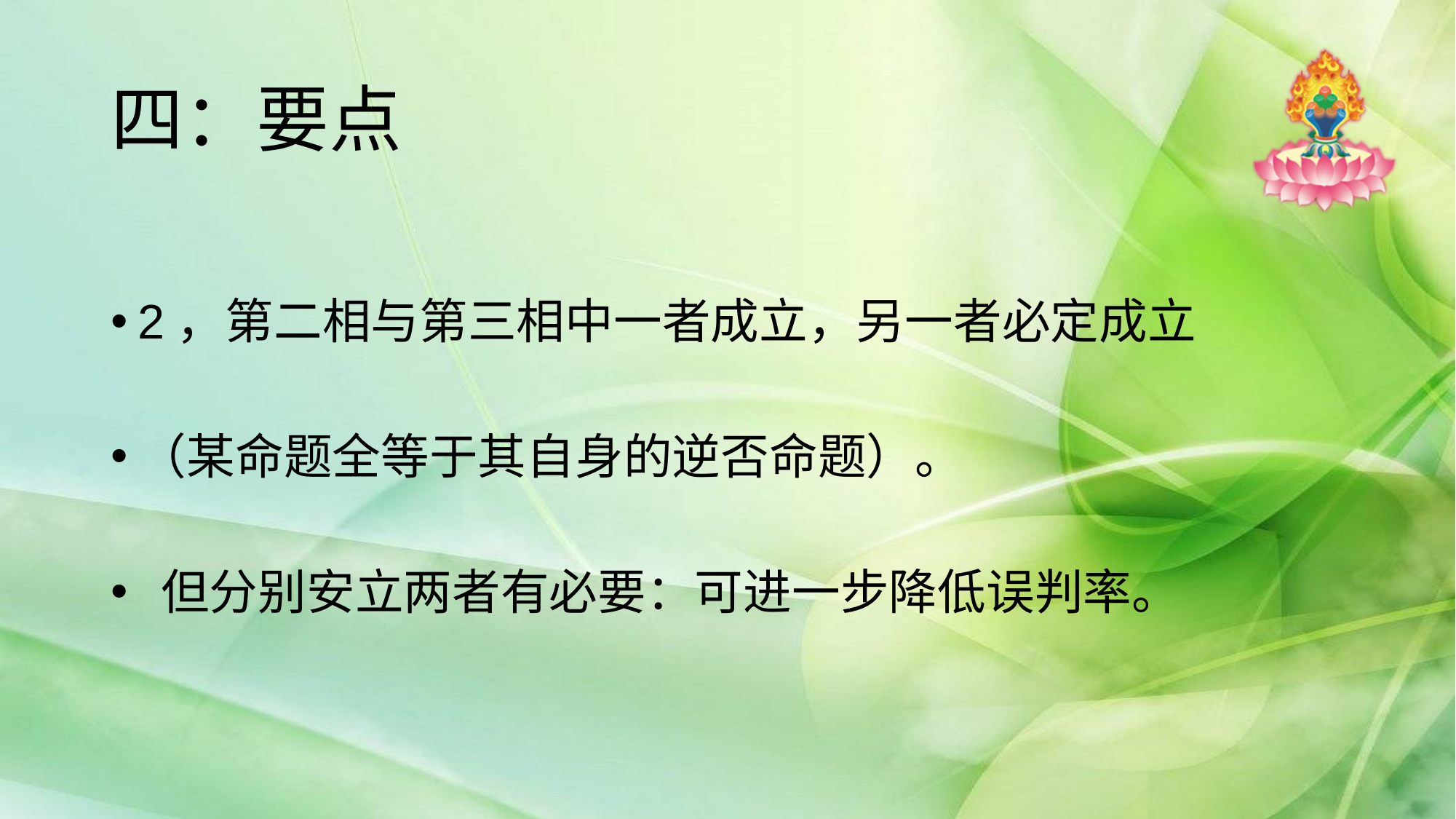

# 四：要点

2，第二相与第三相中一者成立，另一者必定成立

（某命题全等于其自身的逆否命题）。

 但分别安立两者有必要：可进一步降低误判率。